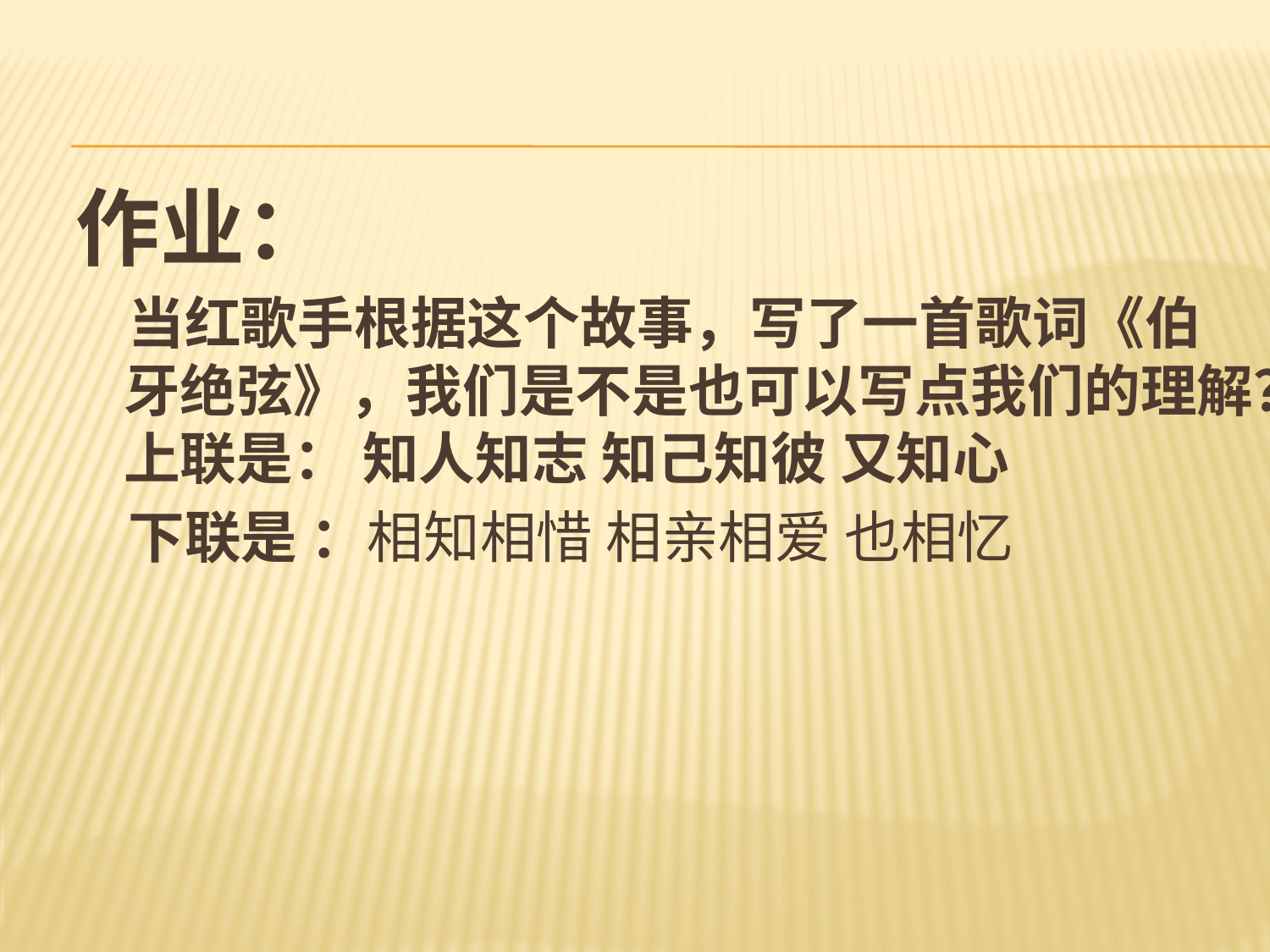

#
作业：
   当红歌手根据这个故事，写了一首歌词《伯牙绝弦》，我们是不是也可以写点我们的理解？上联是： 知人知志 知己知彼 又知心
   下联是 ：相知相惜 相亲相爱 也相忆